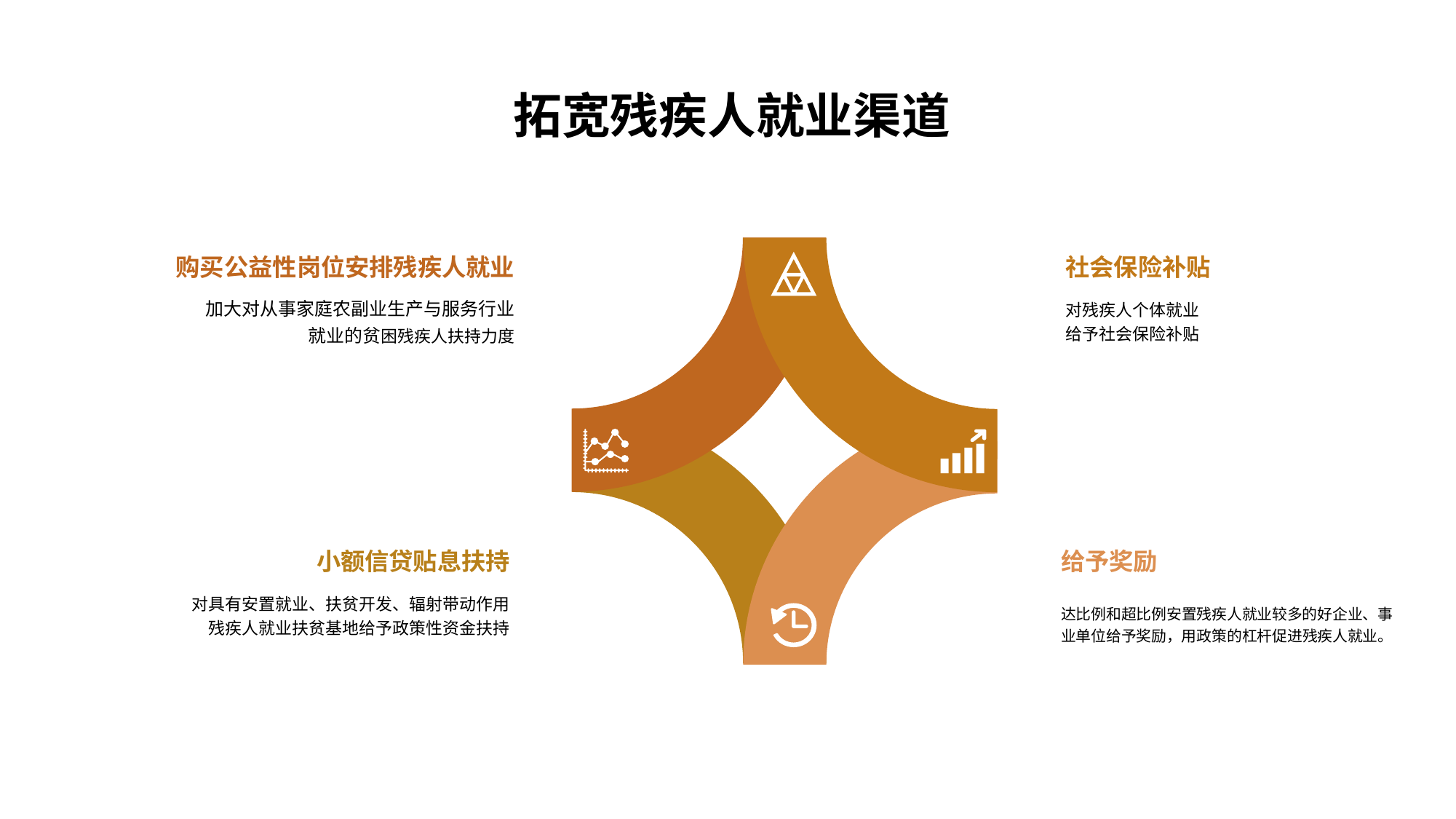

拓宽残疾人就业渠道

购买公益性岗位安排残疾人就业
社会保险补贴
加大对从事家庭农副业生产与服务行业
就业的贫困残疾人扶持力度
对残疾人个体就业
给予社会保险补贴
小额信贷贴息扶持
给予奖励
对具有安置就业、扶贫开发、辐射带动作用
残疾人就业扶贫基地给予政策性资金扶持
达比例和超比例安置残疾人就业较多的好企业、事业单位给予奖励，用政策的杠杆促进残疾人就业。